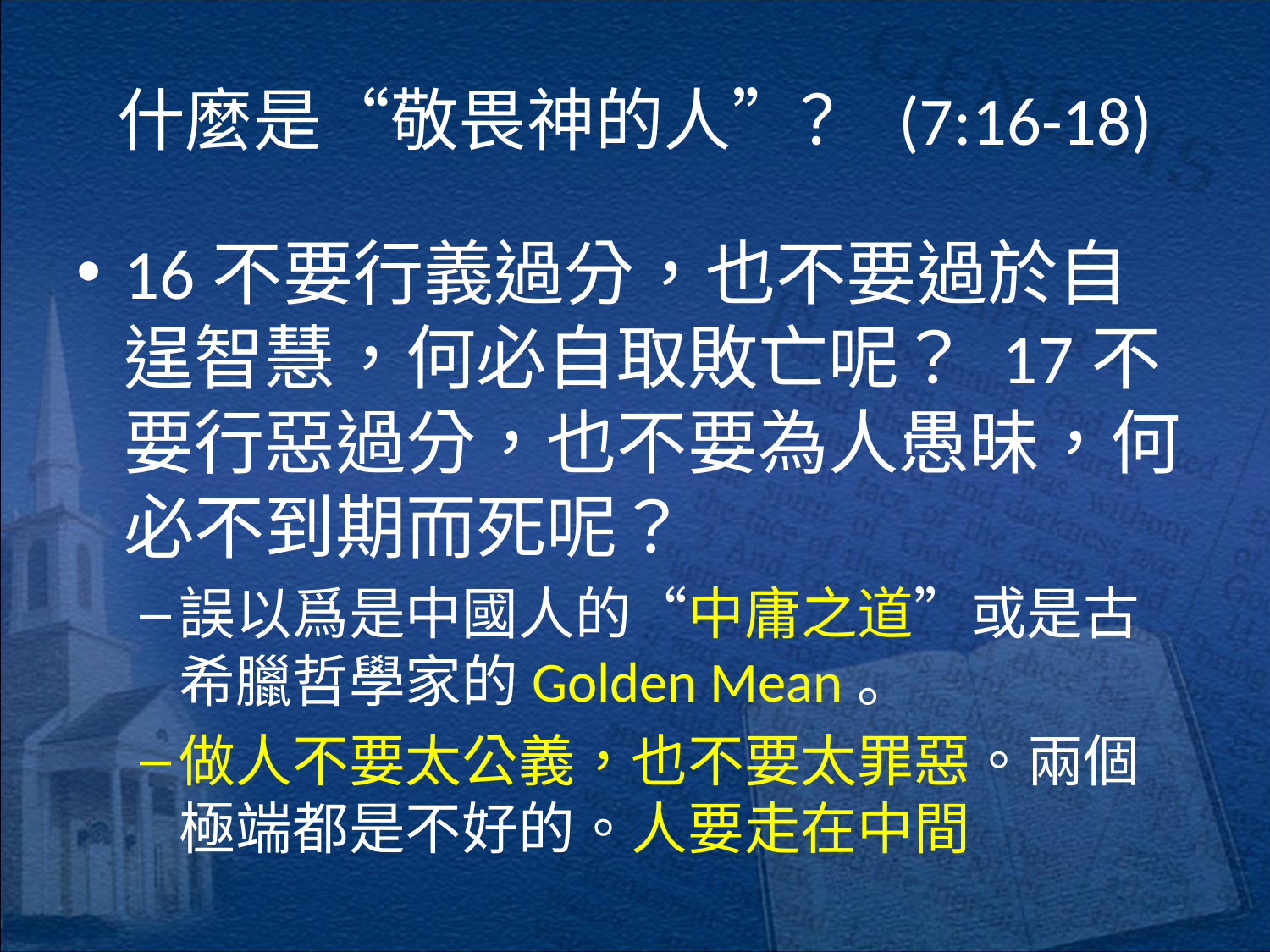

# 什麼是“敬畏神的人”？ (7:16-18)
16不要行義過分，也不要過於自逞智慧，何必自取敗亡呢？ 17不要行惡過分，也不要為人愚昧，何必不到期而死呢？
誤以爲是中國人的“中庸之道”或是古希臘哲學家的Golden Mean。
做人不要太公義，也不要太罪惡。兩個極端都是不好的。人要走在中間